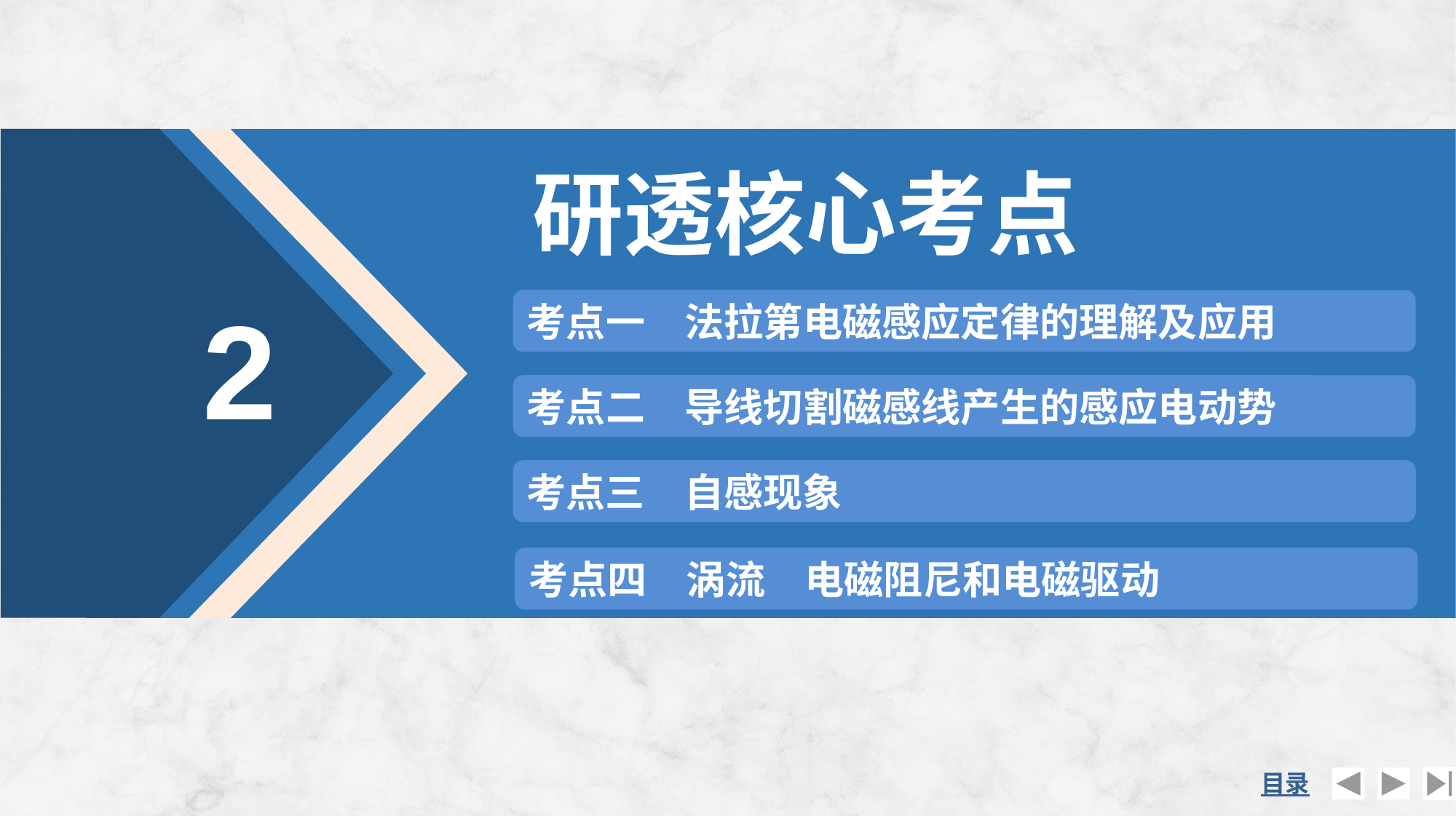

研透核心考点
2
考点一　法拉第电磁感应定律的理解及应用
考点二　导线切割磁感线产生的感应电动势
考点三　自感现象
考点四　涡流　电磁阻尼和电磁驱动